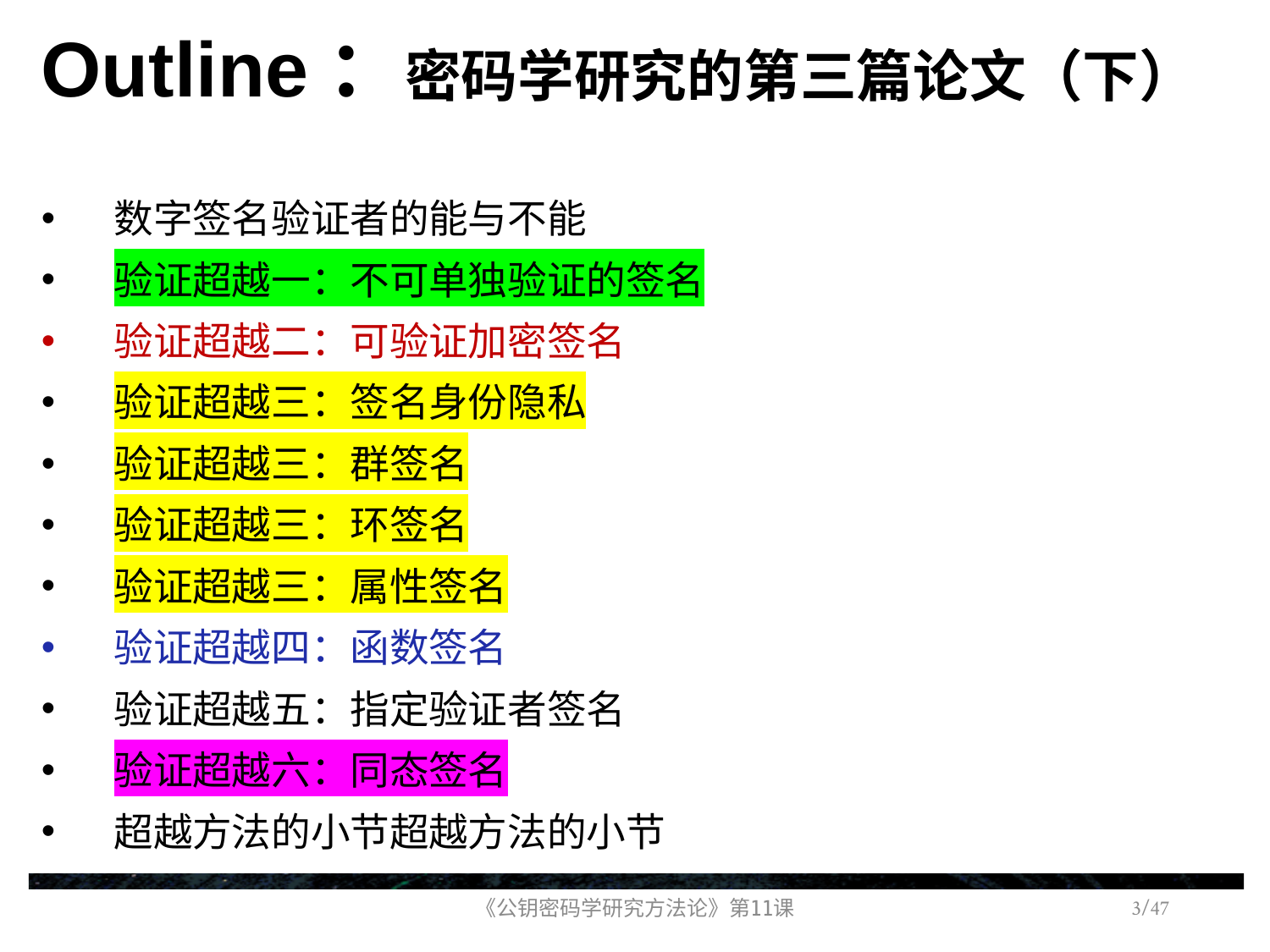

# Outline：密码学研究的第三篇论文（下）
数字签名验证者的能与不能
验证超越一：不可单独验证的签名
验证超越二：可验证加密签名
验证超越三：签名身份隐私
验证超越三：群签名
验证超越三：环签名
验证超越三：属性签名
验证超越四：函数签名
验证超越五：指定验证者签名
验证超越六：同态签名
超越方法的小节超越方法的小节
《公钥密码学研究方法论》第11课
3/47